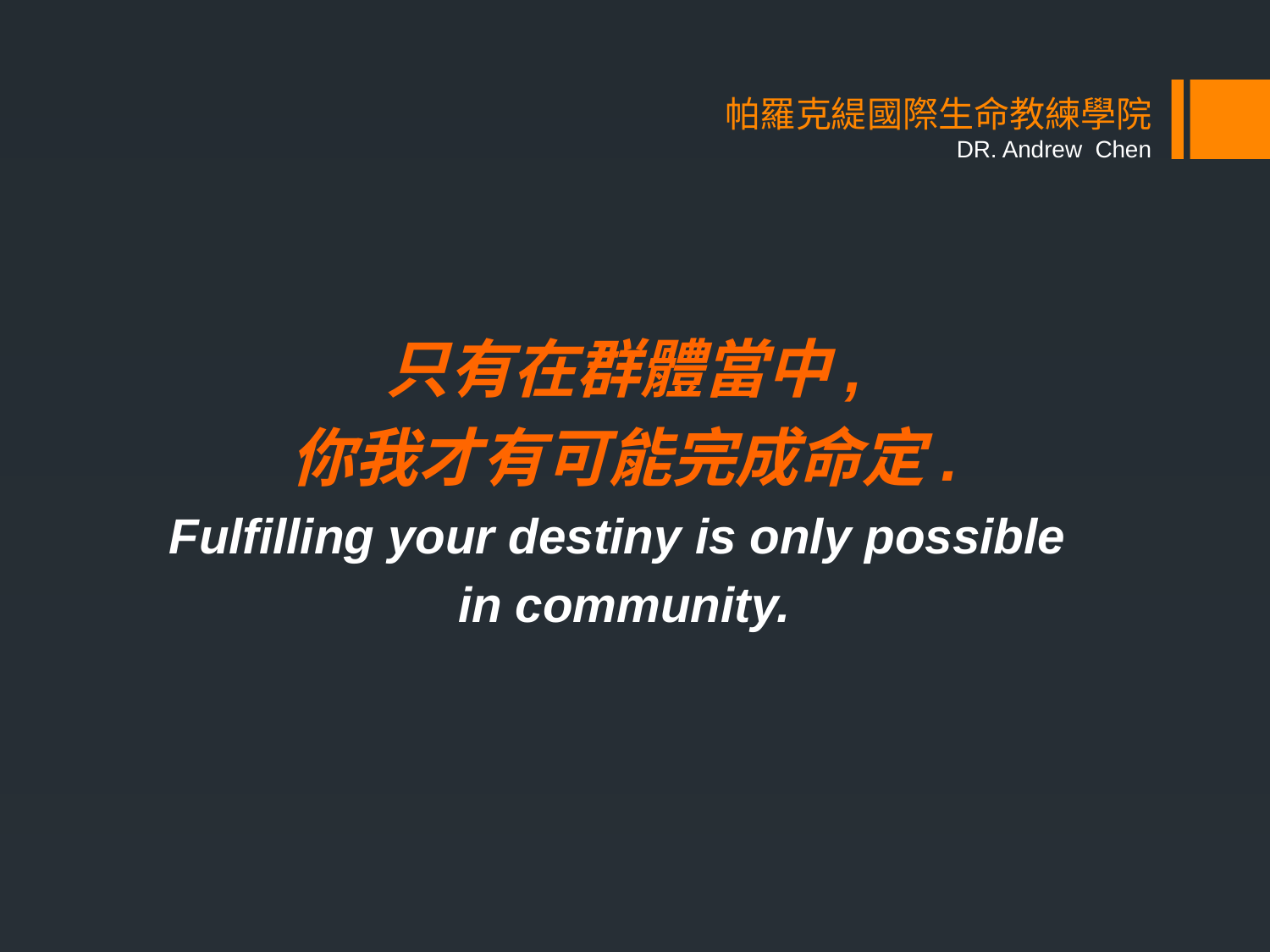

# 帕羅克緹國際生命教練學院 DR. Andrew  Chen

只有在群體當中,
你我才有可能完成命定.
Fulfilling your destiny is only possible
in community.